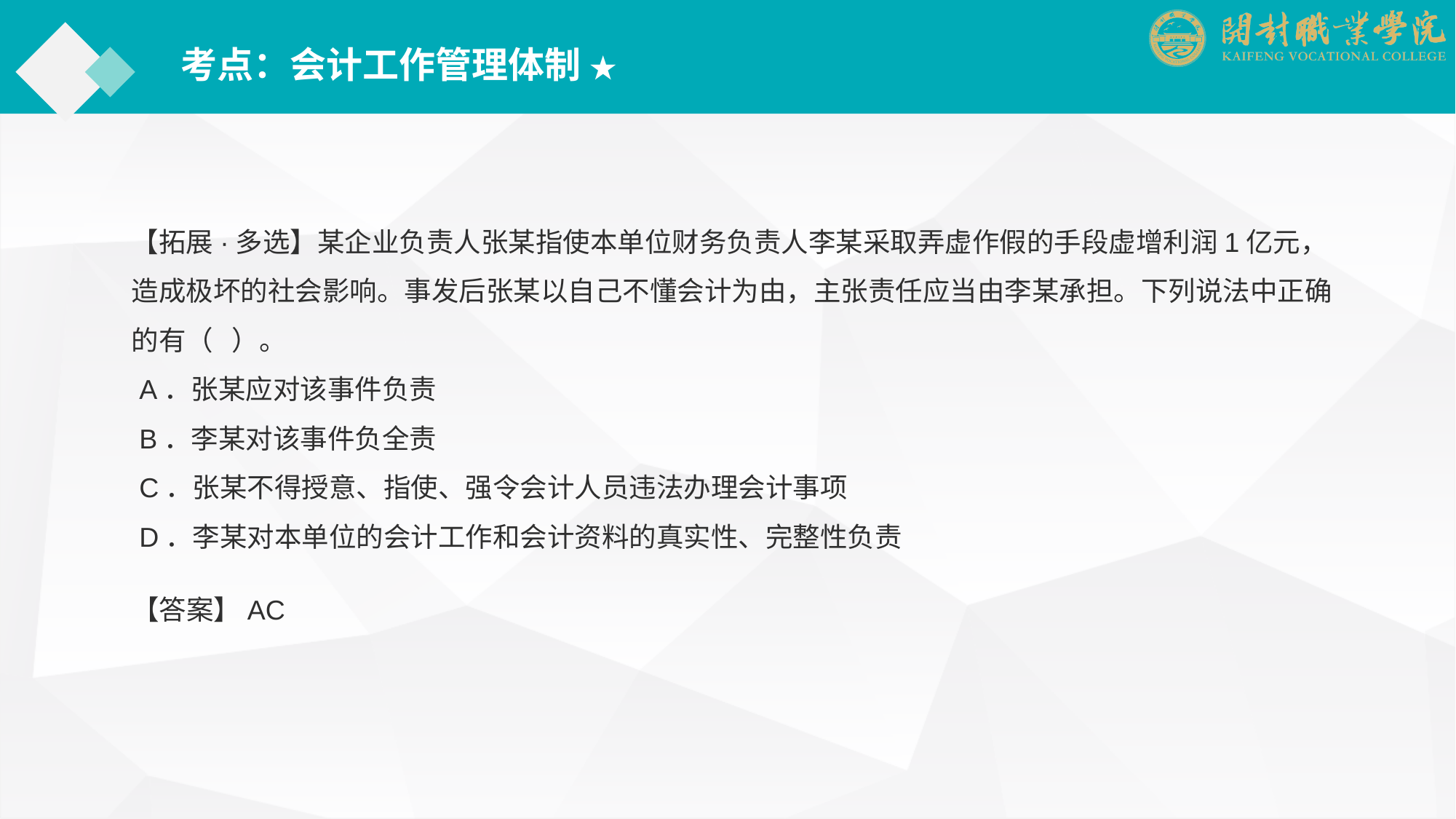

考点：会计工作管理体制 ★
【拓展·多选】某企业负责人张某指使本单位财务负责人李某采取弄虚作假的手段虚增利润1亿元，造成极坏的社会影响。事发后张某以自己不懂会计为由，主张责任应当由李某承担。下列说法中正确的有（   ）。
 A．张某应对该事件负责
 B．李某对该事件负全责
 C．张某不得授意、指使、强令会计人员违法办理会计事项
 D．李某对本单位的会计工作和会计资料的真实性、完整性负责
【答案】AC